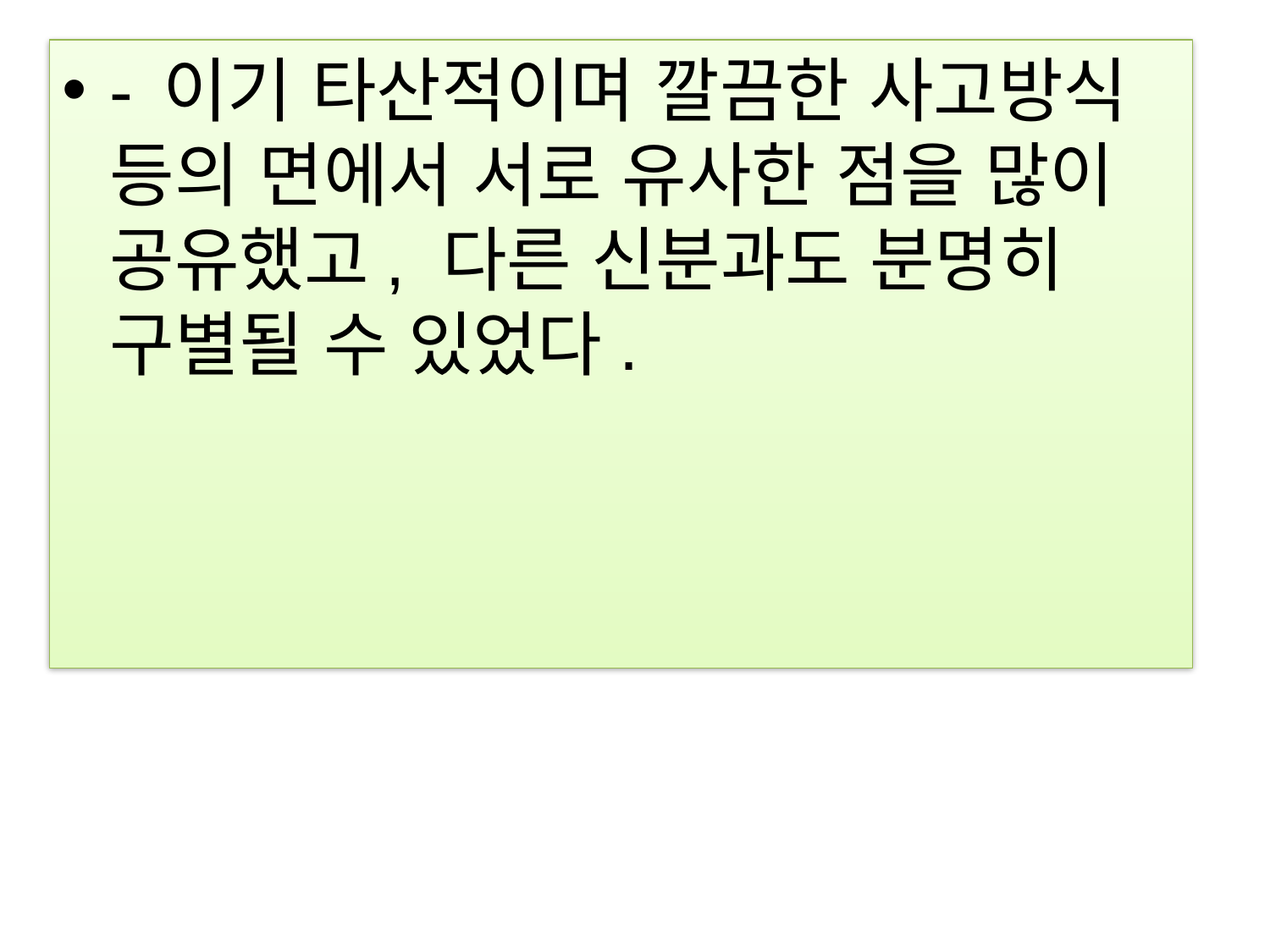

- 이기 타산적이며 깔끔한 사고방식 등의 면에서 서로 유사한 점을 많이 공유했고, 다른 신분과도 분명히 구별될 수 있었다.